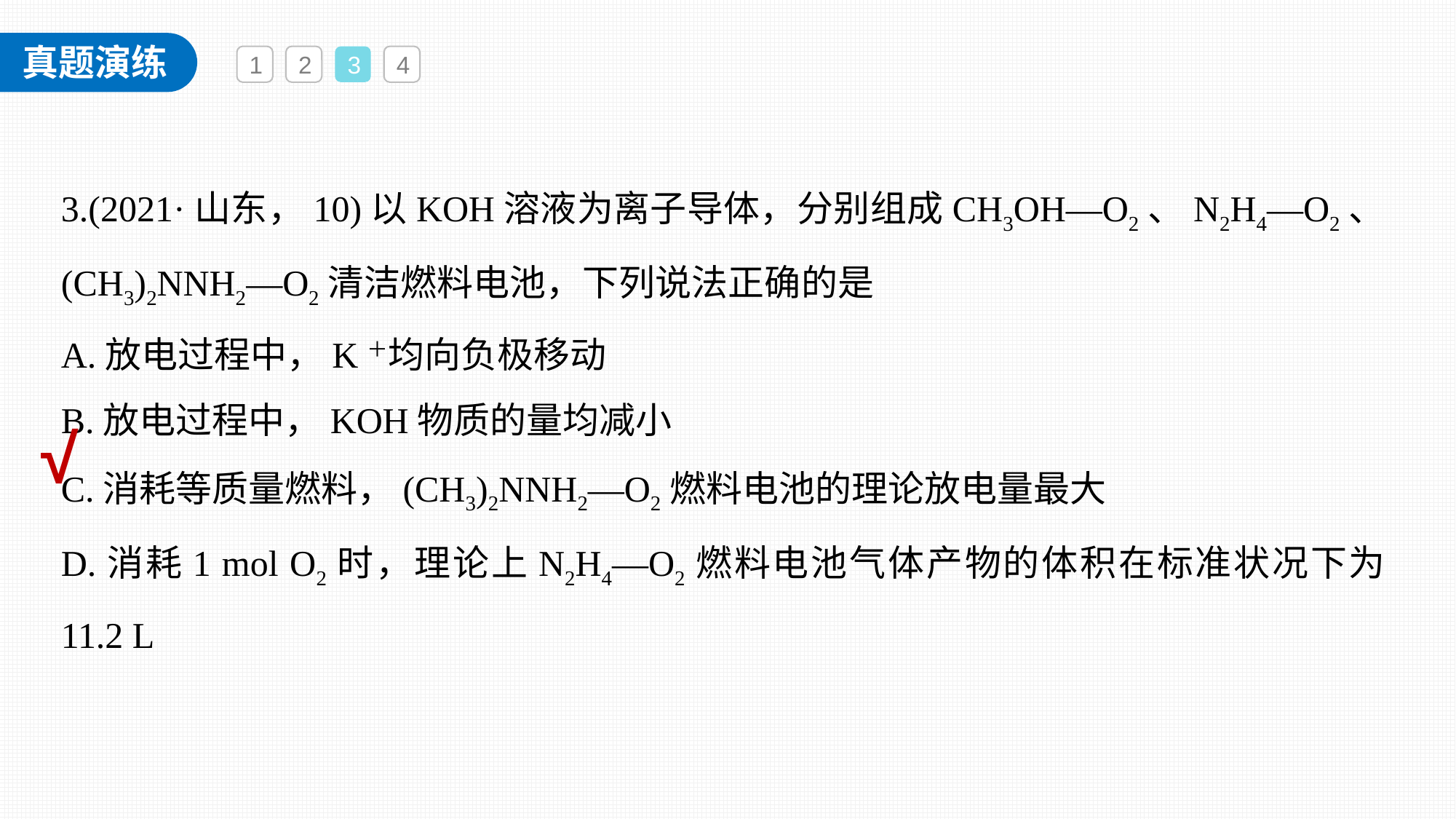

1
2
3
4
3.(2021·山东，10)以KOH溶液为离子导体，分别组成CH3OH—O2、N2H4—O2、(CH3)2NNH2—O2清洁燃料电池，下列说法正确的是
A.放电过程中，K＋均向负极移动
B.放电过程中，KOH物质的量均减小
C.消耗等质量燃料，(CH3)2NNH2—O2燃料电池的理论放电量最大
D.消耗1 mol O2时，理论上N2H4—O2燃料电池气体产物的体积在标准状况下为11.2 L
√